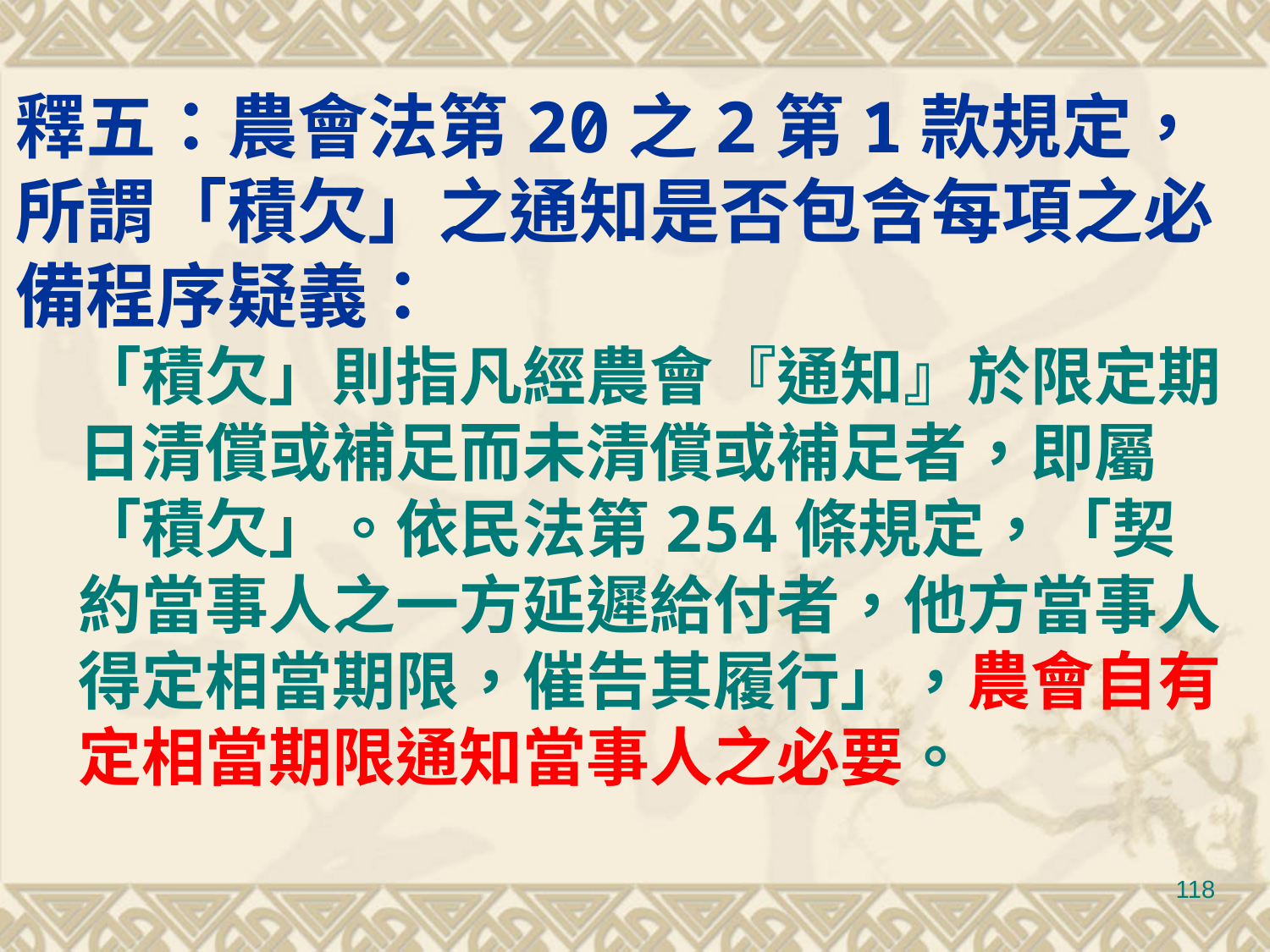

釋五：農會法第20之2第1款規定，所謂「積欠」之通知是否包含每項之必備程序疑義：
「積欠」則指凡經農會『通知』於限定期日清償或補足而未清償或補足者，即屬「積欠」。依民法第254條規定，「契約當事人之一方延遲給付者，他方當事人得定相當期限，催告其履行」，農會自有定相當期限通知當事人之必要。
118